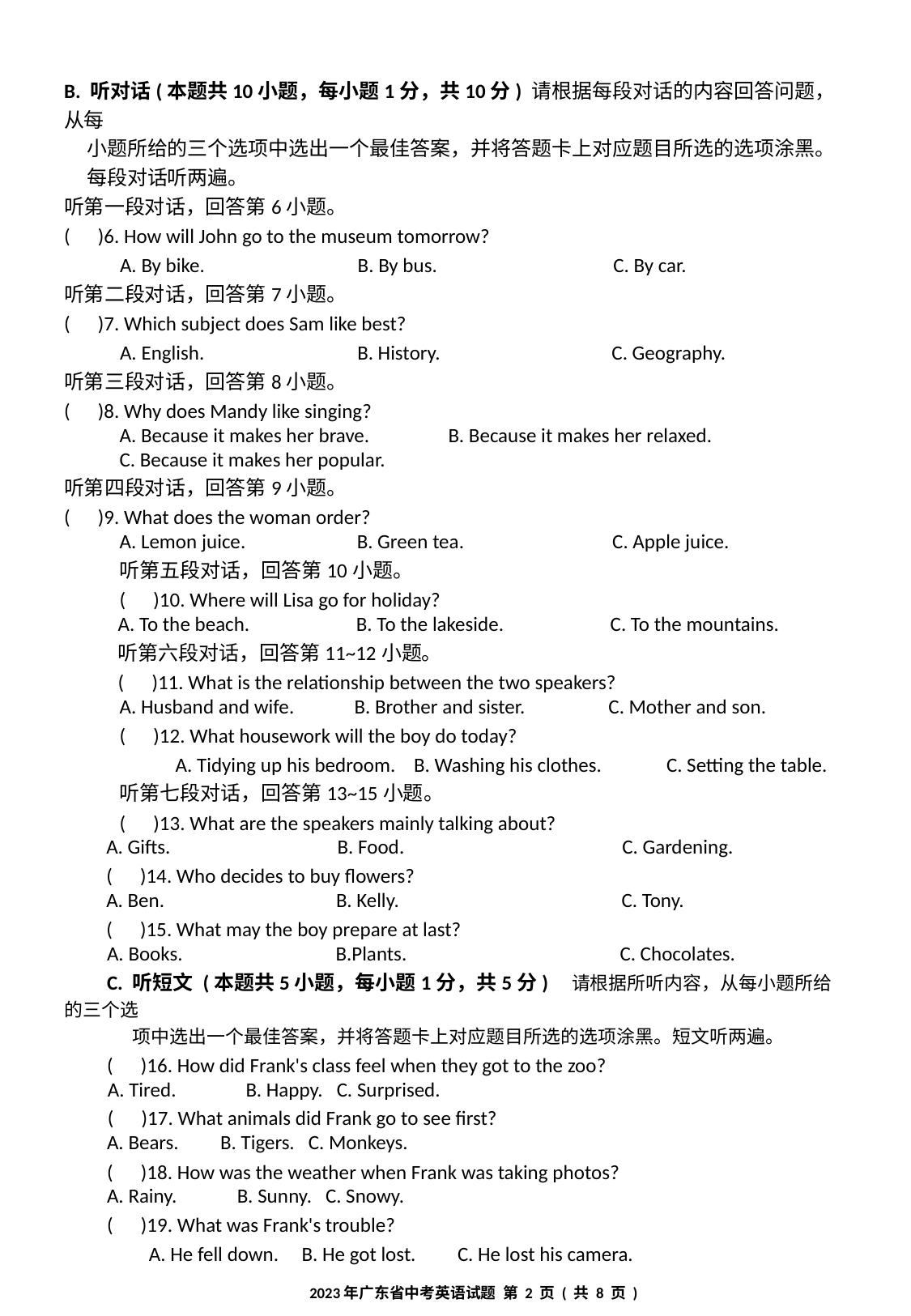

B. 听对话(本题共10小题，每小题1分，共10分) 请根据每段对话的内容回答问题，从每
    小题所给的三个选项中选出一个最佳答案，并将答题卡上对应题目所选的选项涂黑。
    每段对话听两遍。
听第一段对话，回答第6小题。
(      )6. How will John go to the museum tomorrow?
            A. By bike.                                 B. By bus.                                      C. By car.
听第二段对话，回答第7小题。
(      )7. Which subject does Sam like best?
            A. English.                                 B. History.                                     C. Geography.
听第三段对话，回答第8小题。
(      )8. Why does Mandy like singing?
A. Because it makes her brave.                 B. Because it makes her relaxed.
C. Because it makes her popular.
听第四段对话，回答第9小题。
(      )9. What does the woman order?
A. Lemon juice.                        B. Green tea.                                C. Apple juice.
听第五段对话，回答第10小题。
(      )10. Where will Lisa go for holiday?
A. To the beach.                       B. To the lakeside.                       C. To the mountains.
听第六段对话，回答第11~12小题。
(      )11. What is the relationship between the two speakers?
A. Husband and wife.             B. Brother and sister.                  C. Mother and son.
(      )12. What housework will the boy do today?
            A. Tidying up his bedroom.    B. Washing his clothes.              C. Setting the table.
听第七段对话，回答第13~15小题。
(      )13. What are the speakers mainly talking about?
A. Gifts.                                    B. Food.                                               C. Gardening.
(      )14. Who decides to buy flowers?
A. Ben.                                     B. Kelly.                                                C. Tony.
(      )15. What may the boy prepare at last?
A. Books.                                 B.Plants.                                              C. Chocolates.
C. 听短文 (本题共5小题，每小题1分，共5分)    请根据所听内容，从每小题所给的三个选
     项中选出一个最佳答案，并将答题卡上对应题目所选的选项涂黑。短文听两遍。
(      )16. How did Frank's class feel when they got to the zoo?
A. Tired.               B. Happy.   C. Surprised.
(      )17. What animals did Frank go to see first?
A. Bears.         B. Tigers.   C. Monkeys.
(      )18. How was the weather when Frank was taking photos?
A. Rainy.             B. Sunny.   C. Snowy.
(      )19. What was Frank's trouble?
         A. He fell down.     B. He got lost.         C. He lost his camera.

2023年广东省中考英语试题  第 2 页 ( 共 8 页 )